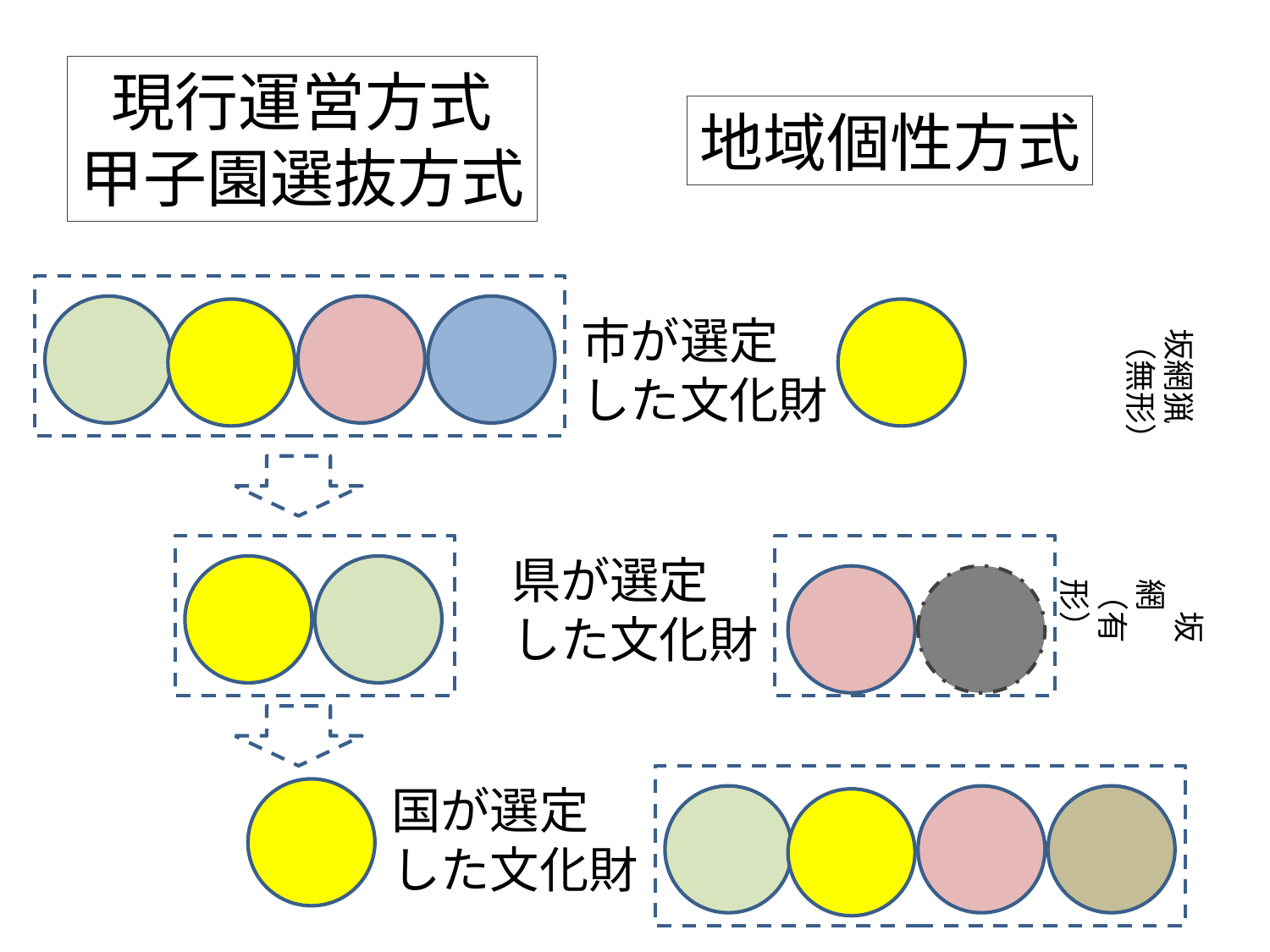

現行運営方式
甲子園選抜方式
地域個性方式

市が選定
した文化財
坂網猟
（無形）

県が選定
した文化財

　坂網
（有形）

国が選定
した文化財